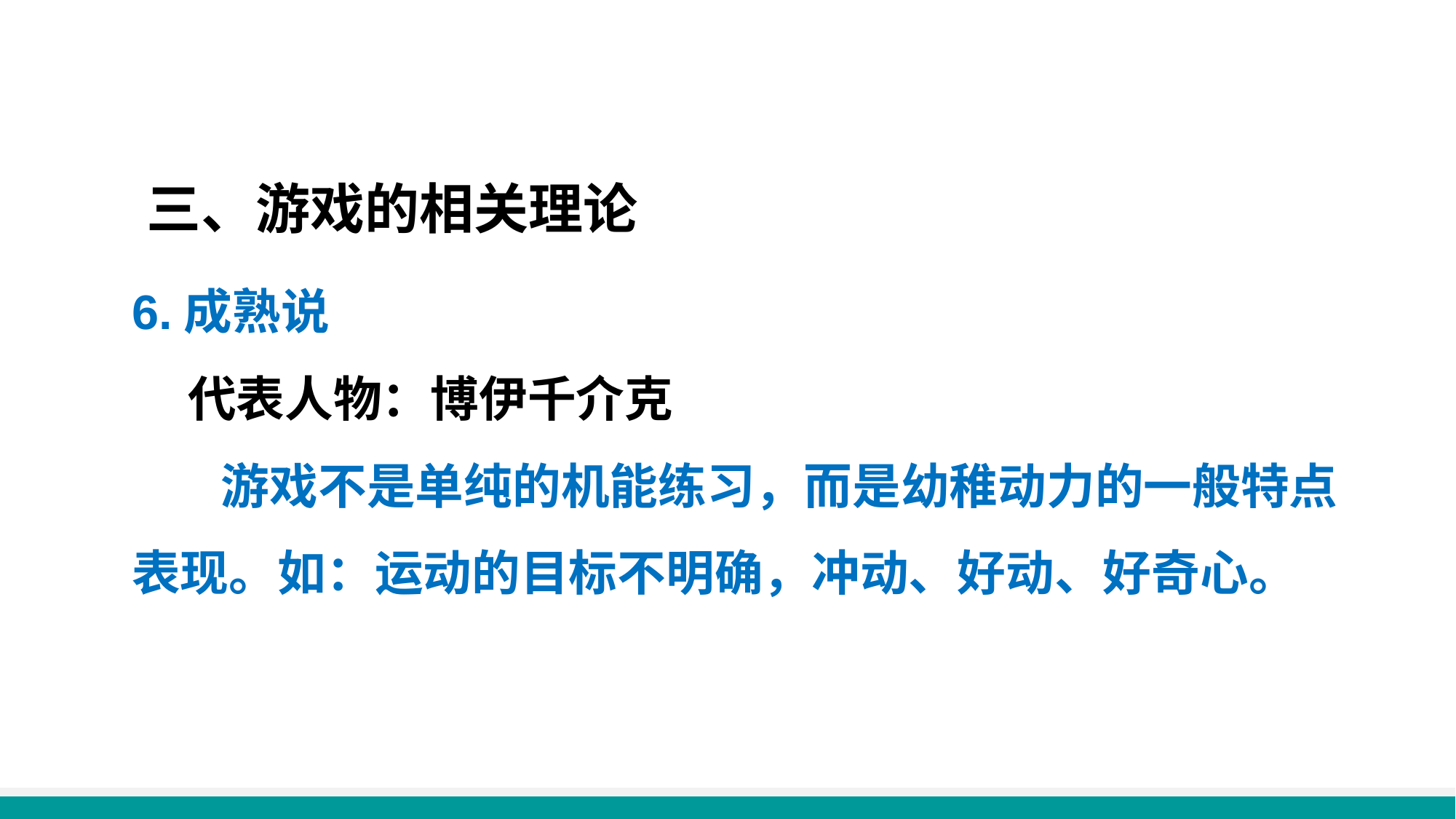

三、游戏的相关理论
6.成熟说
    代表人物：博伊千介克
       游戏不是单纯的机能练习，而是幼稚动力的一般特点表现。如：运动的目标不明确，冲动、好动、好奇心。
13